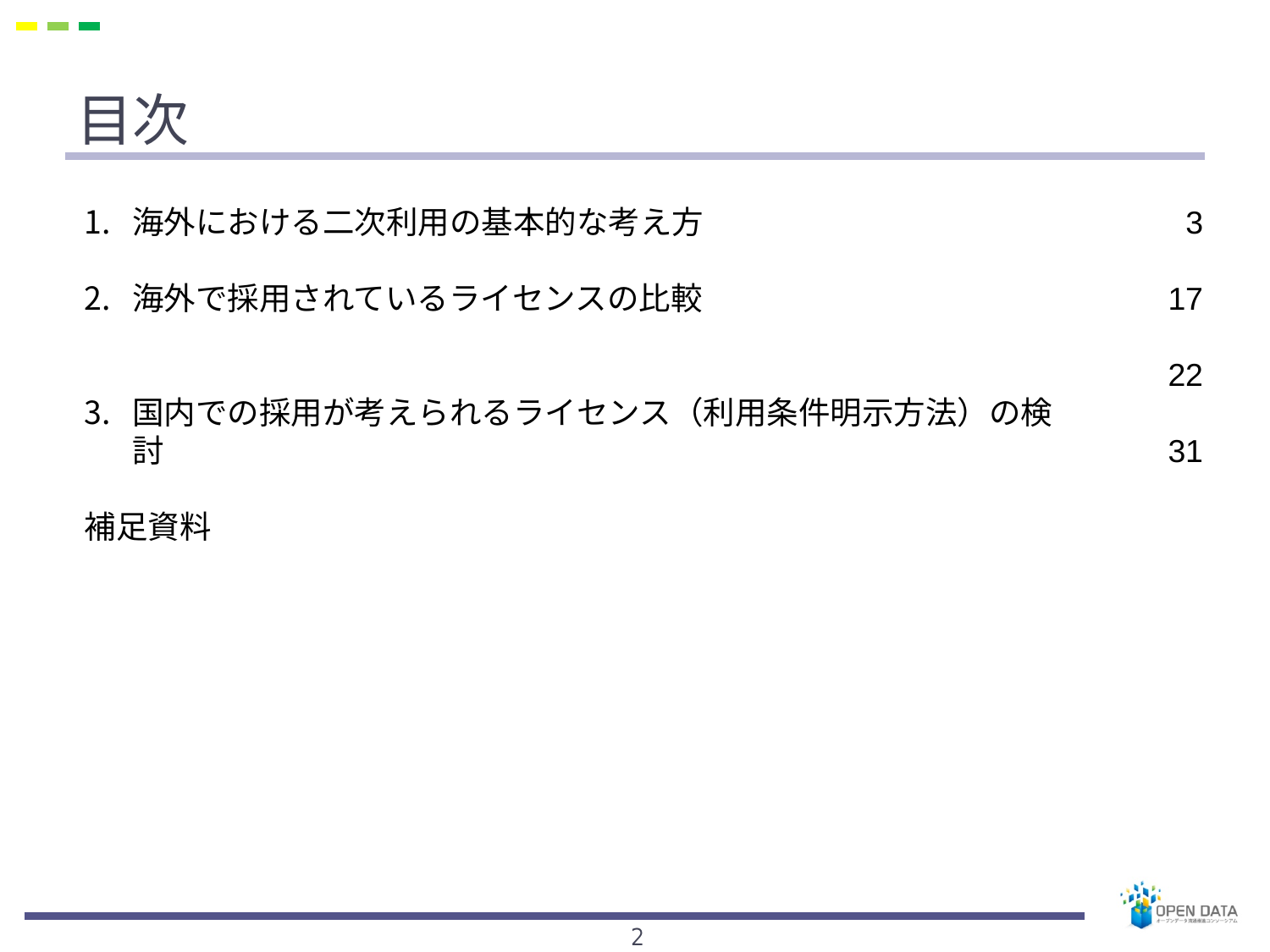

# 目次
海外における二次利用の基本的な考え方

海外で採用されているライセンスの比較

国内での採用が考えられるライセンス（利用条件明示方法）の検討

補足資料
3

17

22

31

2